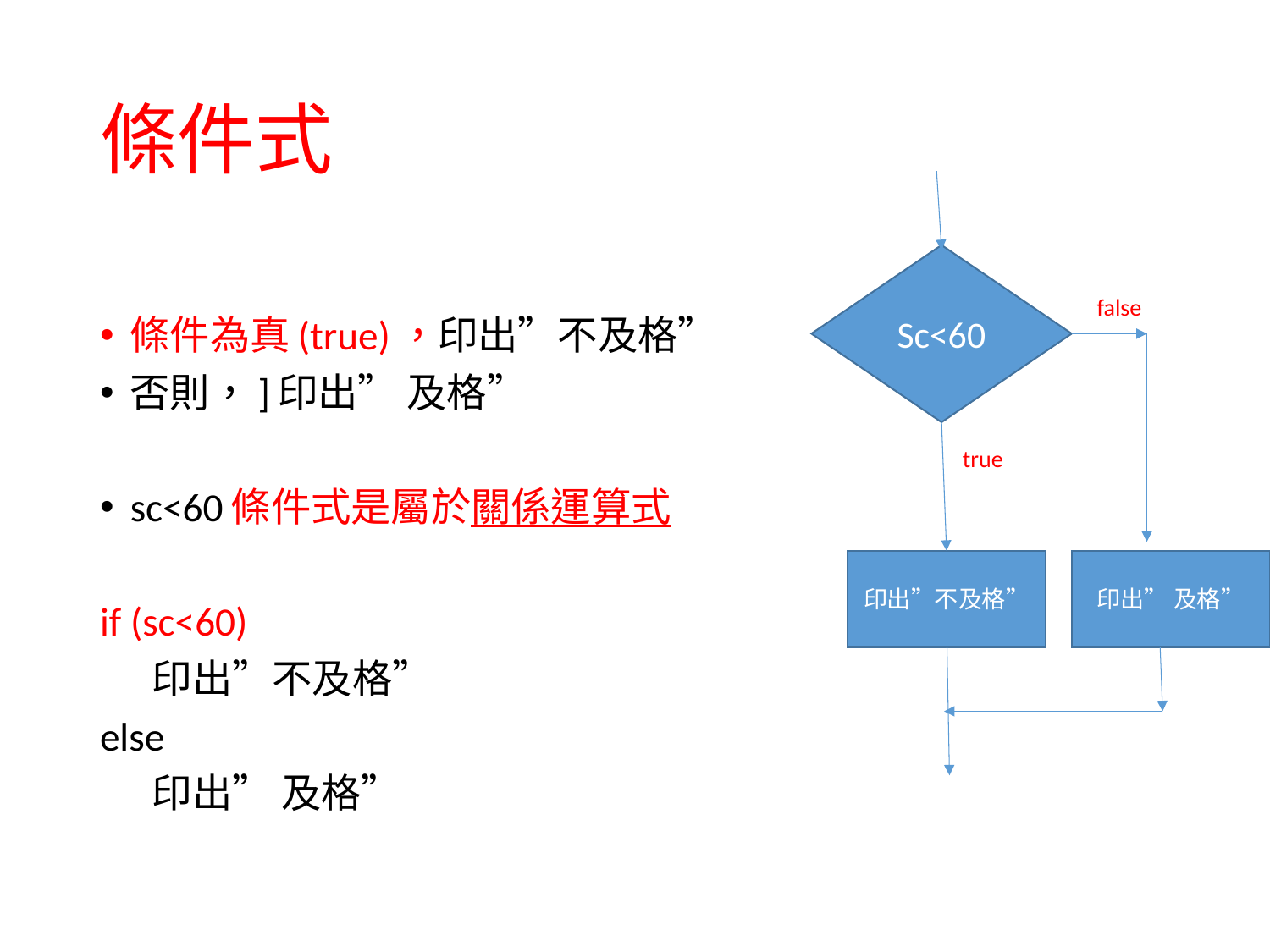

# 條件式
Sc<60
false
條件為真(true)，印出”不及格”
否則，]印出” 及格”

sc<60條件式是屬於關係運算式

if (sc<60)
     印出”不及格”
else
     印出” 及格”

true
印出”不及格”
印出” 及格”